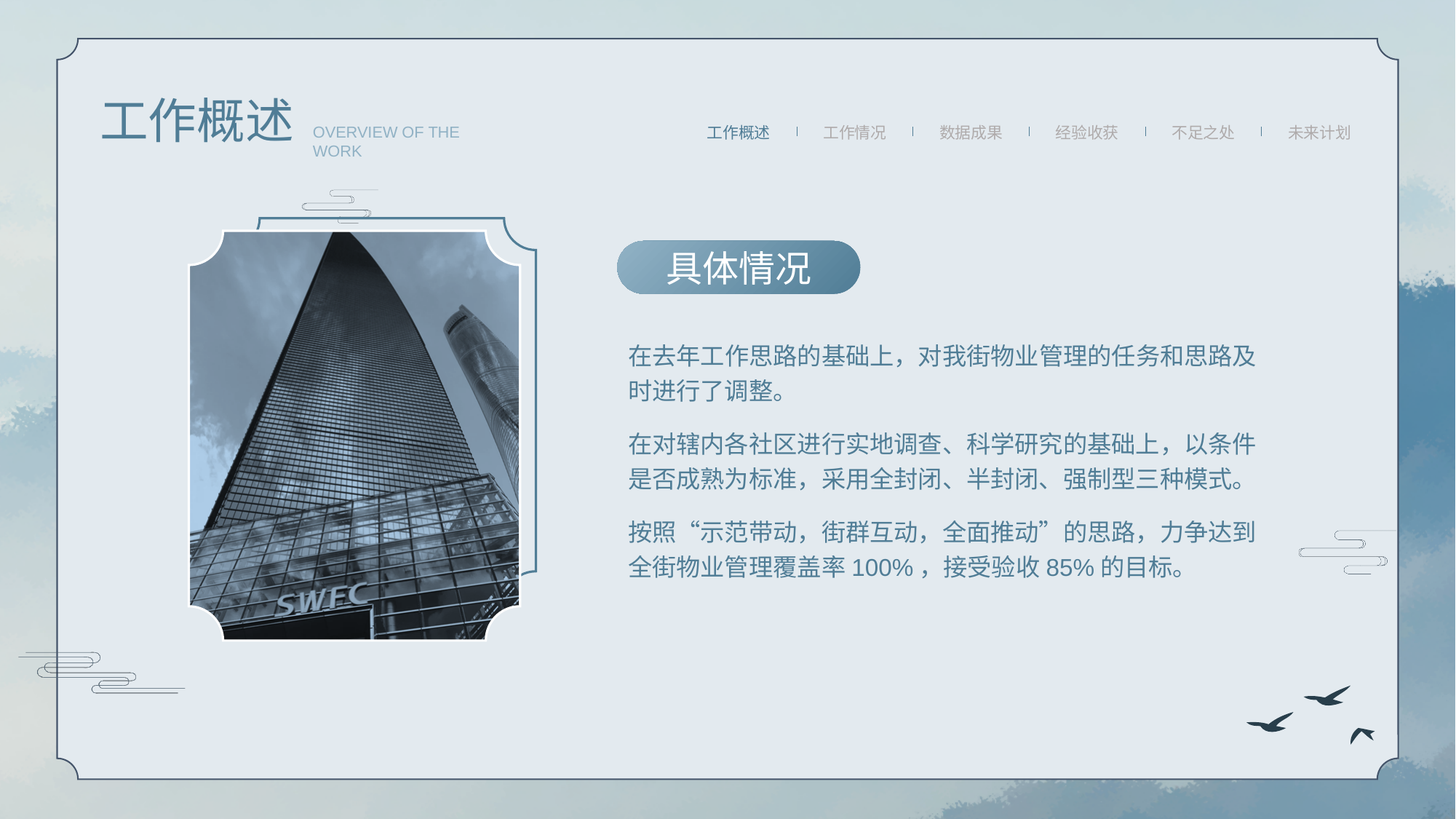

工作概述
OVERVIEW OF THE WORK
工作概述
工作情况
数据成果
经验收获
不足之处
未来计划

具体情况
在去年⼯作思路的基础上，对我街物业管理的任务和思路及时进⾏了调整。
在对辖内各社区进⾏实地调查、科学研究的基础上，以条件是否成熟为标准，采⽤全封闭、半封闭、强制型三种模式。
按照“⽰范带动，街群互动，全⾯推动”的思路，⼒争达到全街物业管理覆盖率100%，接受验收85%的⽬标。